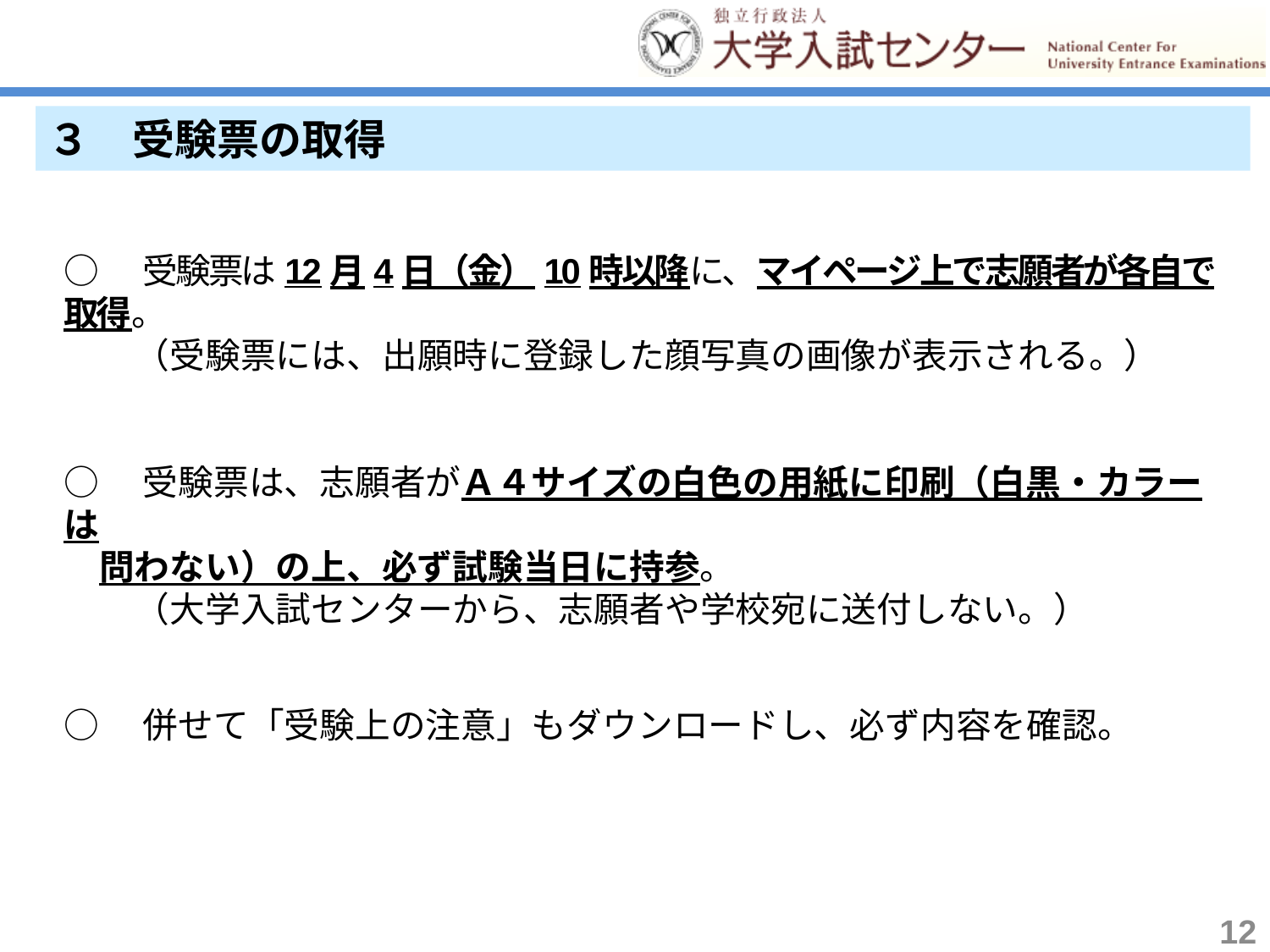

３　受験票の取得
○　受験票は12月4日（金）10時以降に、マイページ上で志願者が各自で取得。
　　（受験票には、出願時に登録した顔写真の画像が表示される。）

○　受験票は、志願者がＡ４サイズの白色の用紙に印刷（白黒・カラーは
　問わない）の上、必ず試験当日に持参。
　　（大学入試センターから、志願者や学校宛に送付しない。）

○　併せて「受験上の注意」もダウンロードし、必ず内容を確認。
12